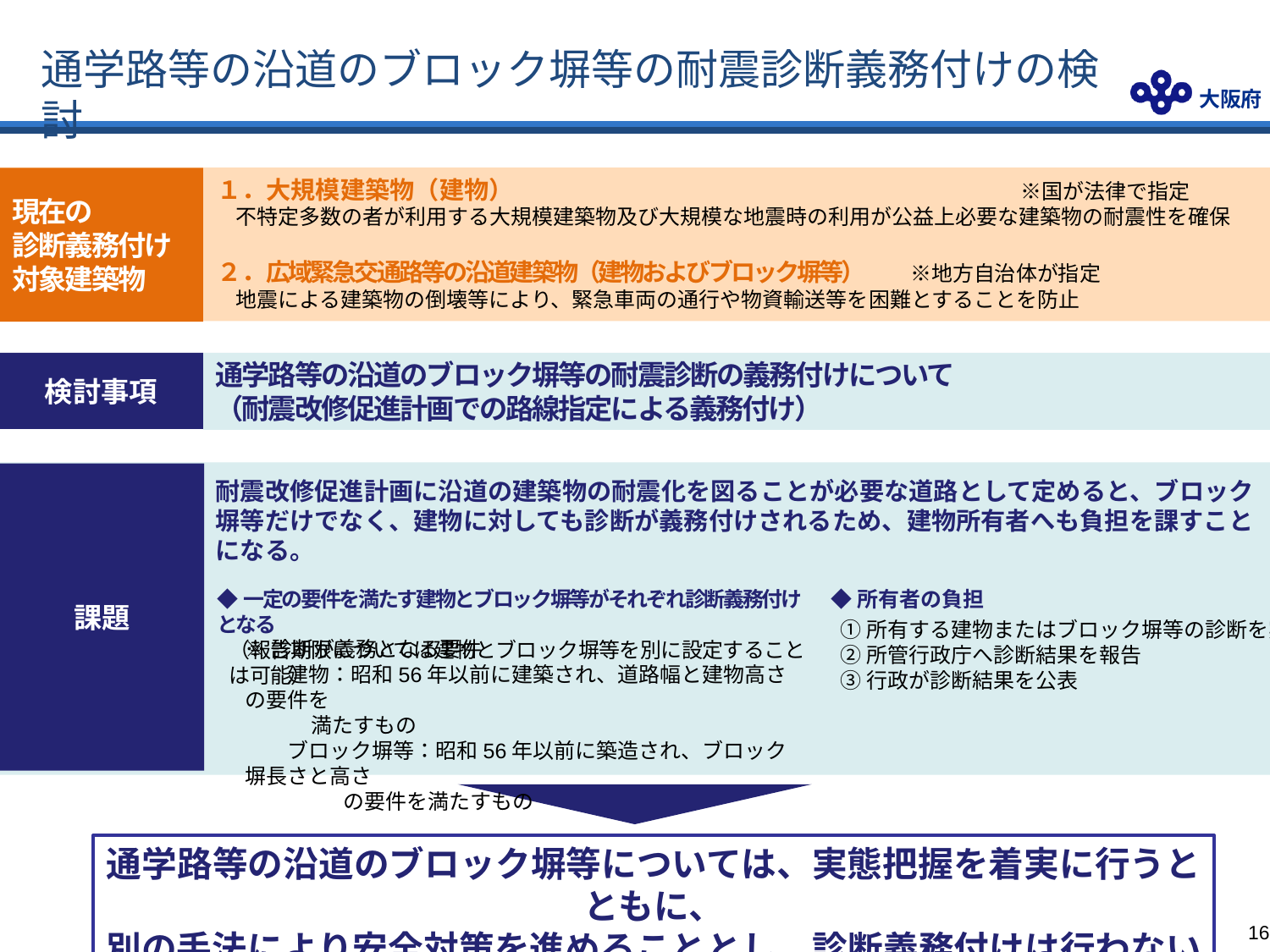

# 通学路等の沿道のブロック塀等の耐震診断義務付けの検討

現在の
診断義務付け
対象建築物
１．大規模建築物（建物）　　　　　　　　　　 　　　　　　　　　　 ※国が法律で指定
   不特定多数の者が利用する大規模建築物及び大規模な地震時の利用が公益上必要な建築物の耐震性を確保
２．広域緊急交通路等の沿道建築物（建物およびブロック塀等）　　※地方自治体が指定
   地震による建築物の倒壊等により、緊急車両の通行や物資輸送等を困難とすることを防止
通学路等の沿道のブロック塀等の耐震診断の義務付けについて
（耐震改修促進計画での路線指定による義務付け）
検討事項

耐震改修促進計画に沿道の建築物の耐震化を図ることが必要な道路として定めると、ブロック塀等だけでなく、建物に対しても診断が義務付けされるため、建物所有者へも負担を課すことになる。

課題
◆一定の要件を満たす建物とブロック塀等がそれぞれ診断義務付けとなる
（報告期限については建物とブロック塀等を別に設定することは可能）
◆所有者の負担
  ①所有する建物またはブロック塀等の診断を実施
  ②所管行政庁へ診断結果を報告
  ③行政が診断結果を公表
※診断が義務となる要件
　　建物：昭和56年以前に建築され、道路幅と建物高さの要件を
             満たすもの
　　ブロック塀等：昭和56年以前に築造され、ブロック塀長さと高さ
                    の要件を満たすもの

通学路等の沿道のブロック塀等については、実態把握を着実に行うとともに、
別の手法により安全対策を進めることとし、診断義務付けは行わない
16